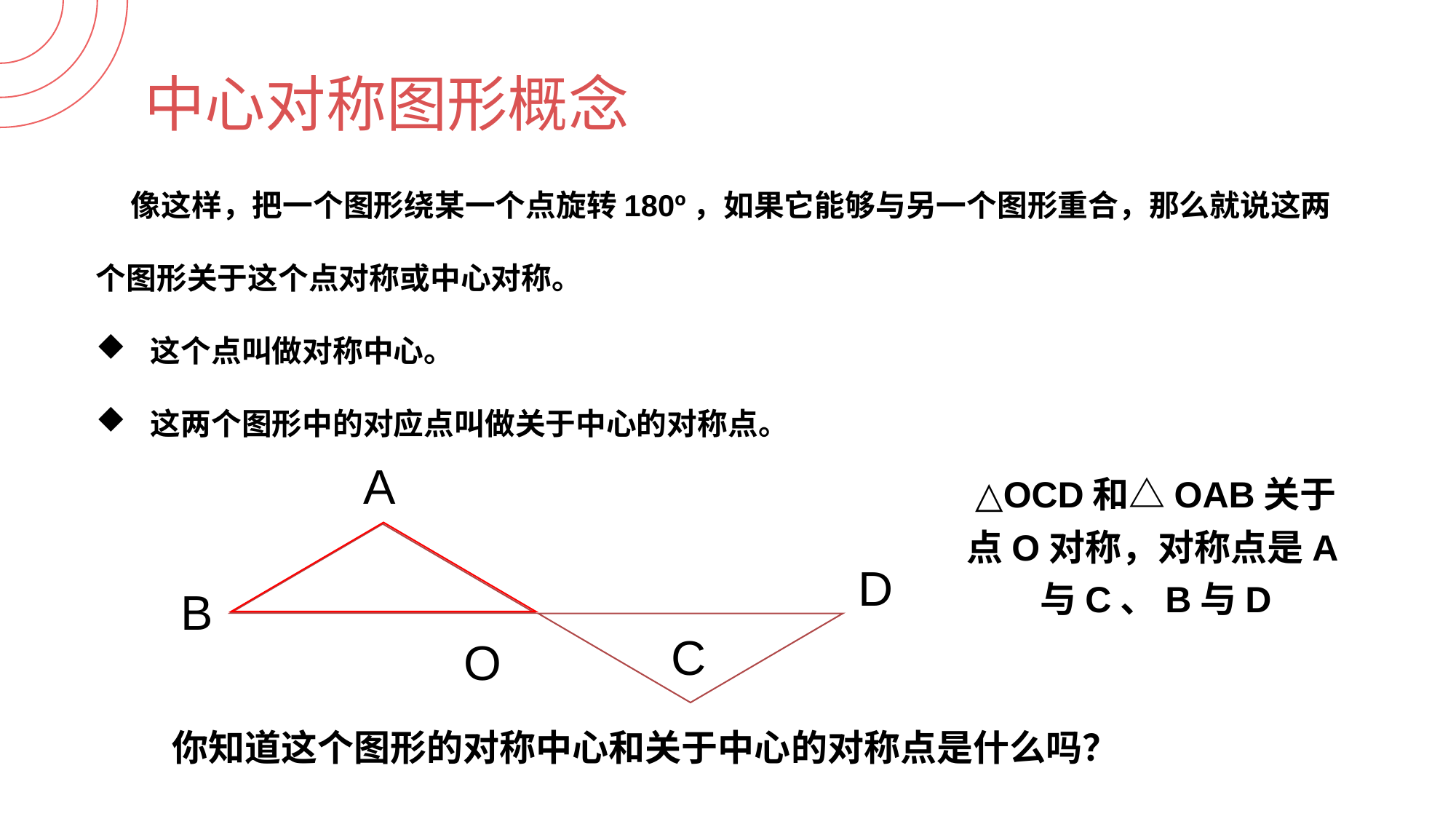

中心对称图形概念
    像这样，把一个图形绕某一个点旋转180º，如果它能够与另一个图形重合，那么就说这两个图形关于这个点对称或中心对称。
这个点叫做对称中心。
这两个图形中的对应点叫做关于中心的对称点。
A
△OCD和△OAB关于点O对称，对称点是A与C、B与D

D
B

C
O
你知道这个图形的对称中心和关于中心的对称点是什么吗？